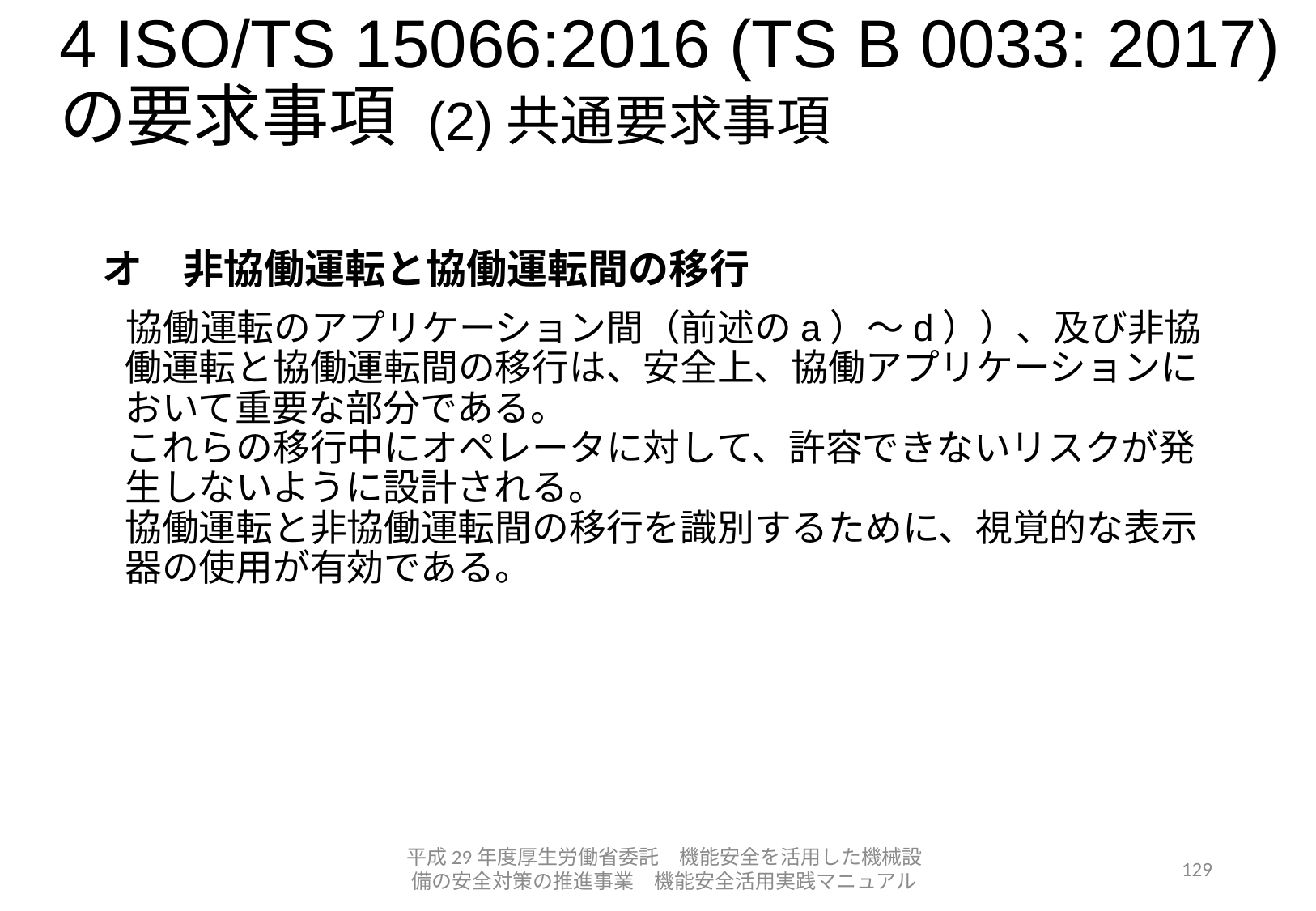

# 4 ISO/TS 15066:2016 (TS B 0033: 2017) の要求事項 (2)共通要求事項
オ　非協働運転と協働運転間の移行
協働運転のアプリケーション間（前述のa）～d））、及び非協働運転と協働運転間の移行は、安全上、協働アプリケーションにおいて重要な部分である。
これらの移行中にオペレータに対して、許容できないリスクが発生しないように設計される。
協働運転と非協働運転間の移行を識別するために、視覚的な表示器の使用が有効である。
平成29年度厚生労働省委託　機能安全を活用した機械設備の安全対策の推進事業　機能安全活用実践マニュアル
129